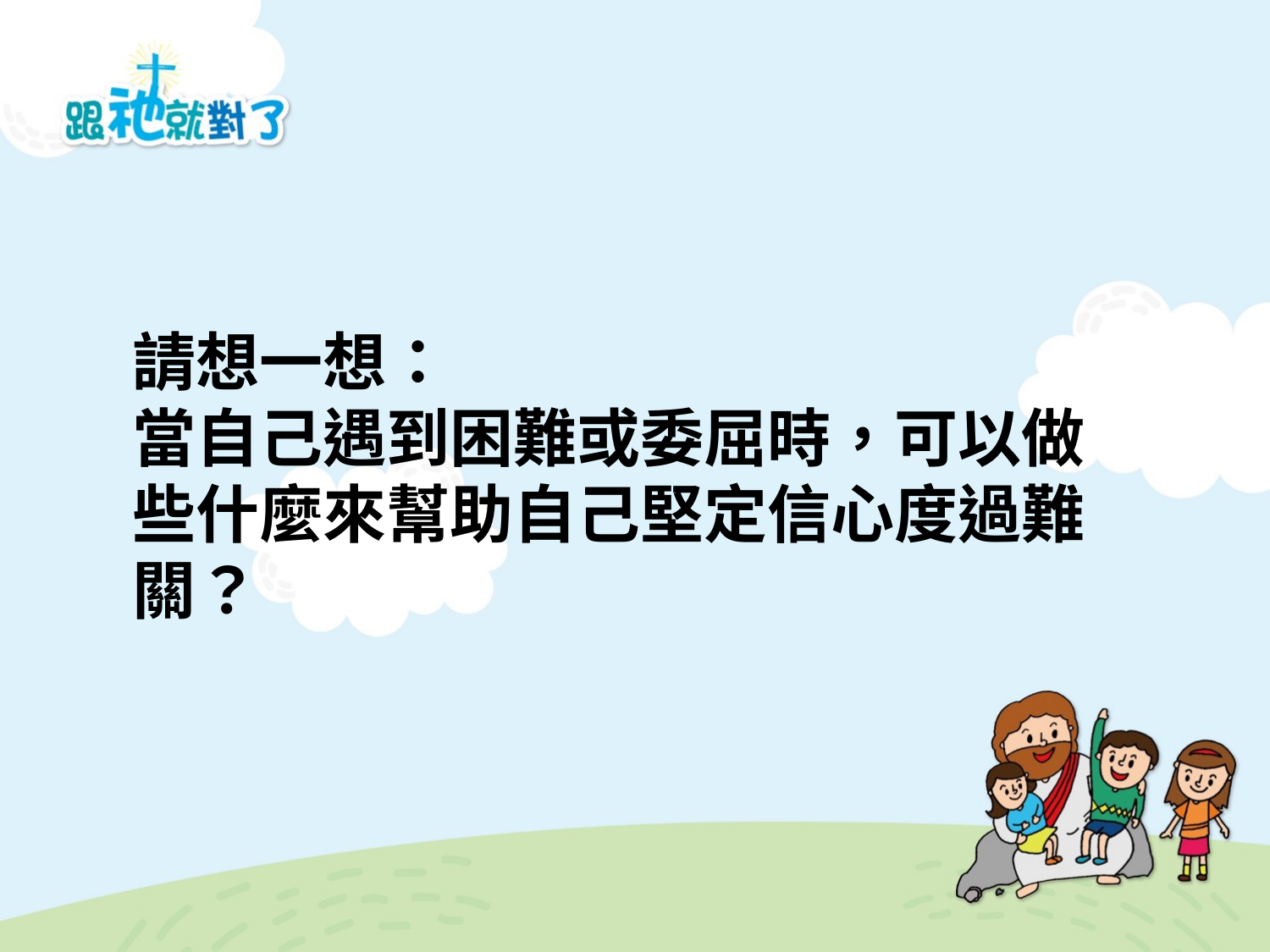

請想一想：
當自己遇到困難或委屈時，可以做些什麼來幫助自己堅定信心度過難關？